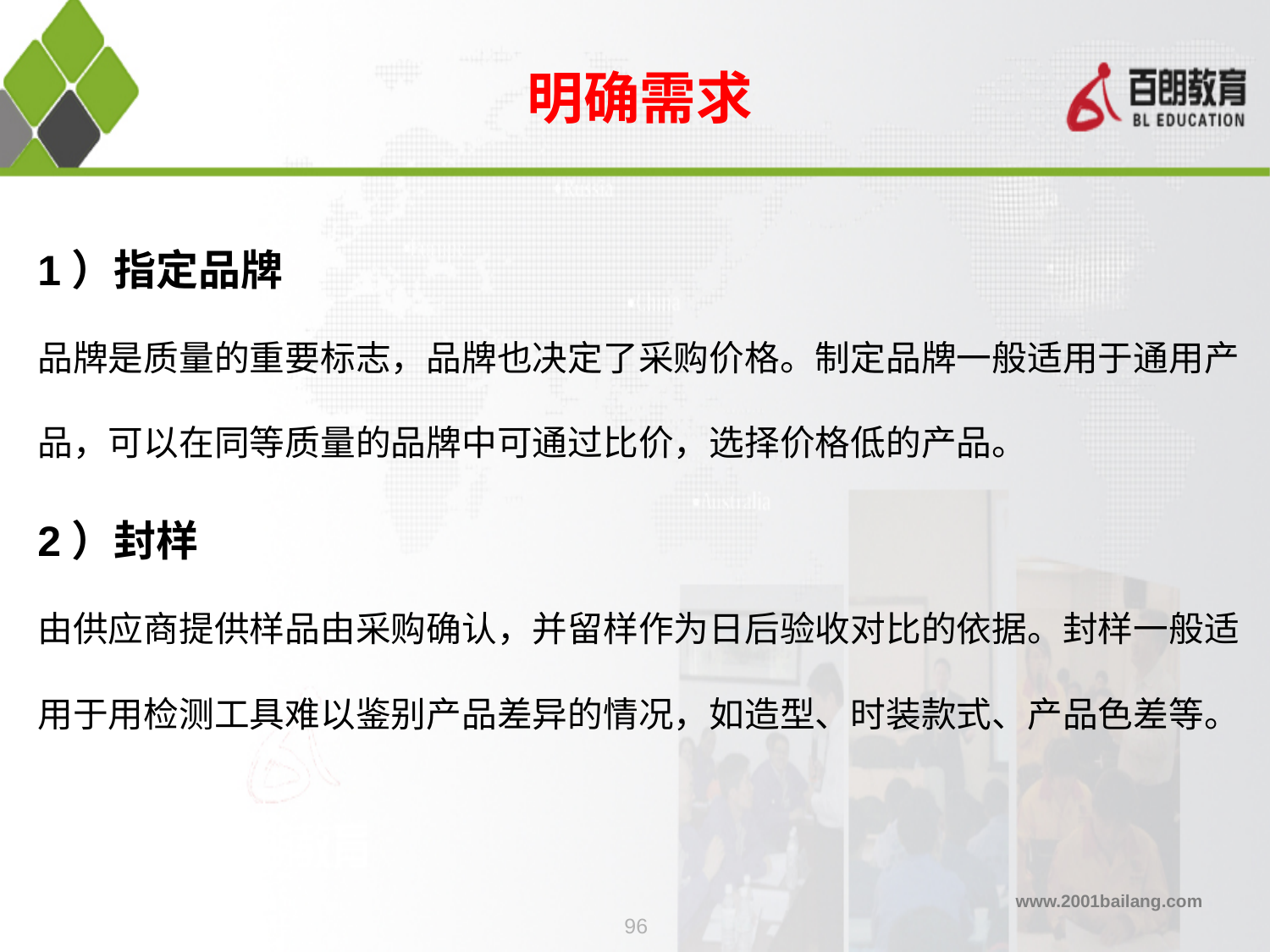

明确需求
1）指定品牌
品牌是质量的重要标志，品牌也决定了采购价格。制定品牌一般适用于通用产品，可以在同等质量的品牌中可通过比价，选择价格低的产品。
2）封样
由供应商提供样品由采购确认，并留样作为日后验收对比的依据。封样一般适用于用检测工具难以鉴别产品差异的情况，如造型、时装款式、产品色差等。
96